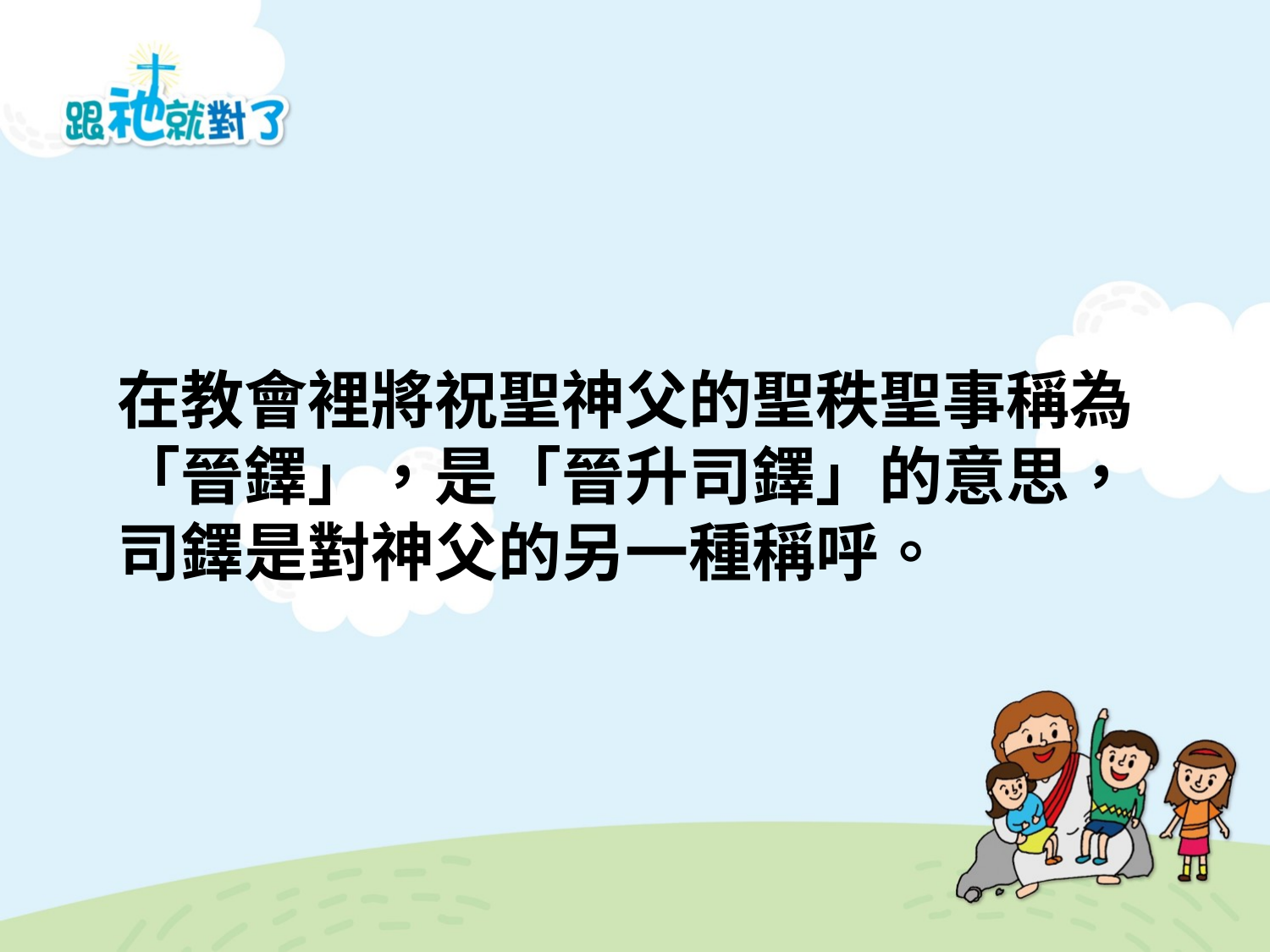

在教會裡將祝聖神父的聖秩聖事稱為「晉鐸」，是「晉升司鐸」的意思，司鐸是對神父的另一種稱呼。